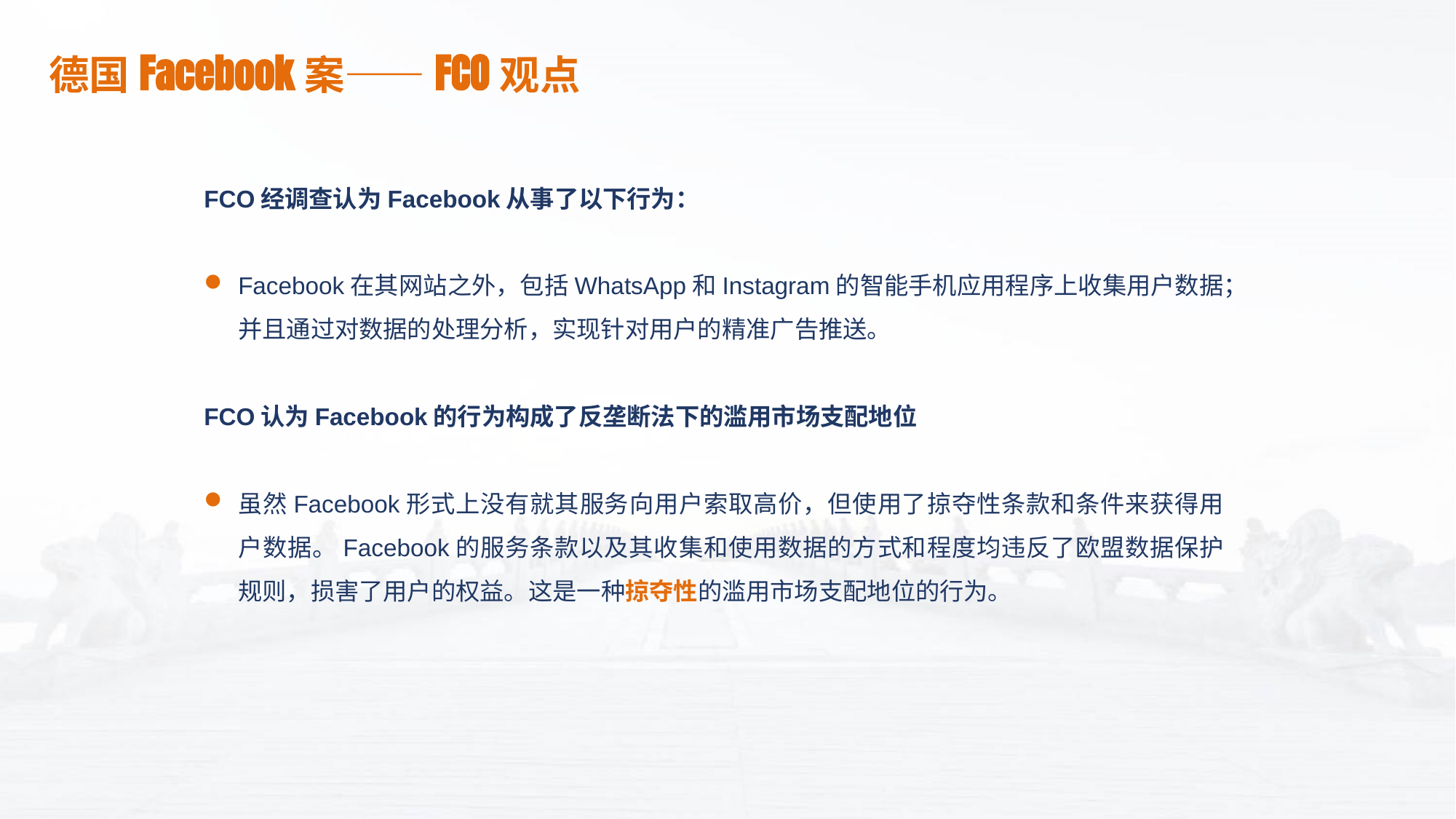

德国Facebook案——FCO观点
FCO经调查认为Facebook从事了以下行为：

Facebook在其网站之外，包括WhatsApp和Instagram的智能手机应用程序上收集用户数据；并且通过对数据的处理分析，实现针对用户的精准广告推送。

FCO认为Facebook的行为构成了反垄断法下的滥用市场支配地位

虽然Facebook形式上没有就其服务向用户索取高价，但使用了掠夺性条款和条件来获得用户数据。Facebook的服务条款以及其收集和使用数据的方式和程度均违反了欧盟数据保护规则，损害了用户的权益。这是一种掠夺性的滥用市场支配地位的行为。